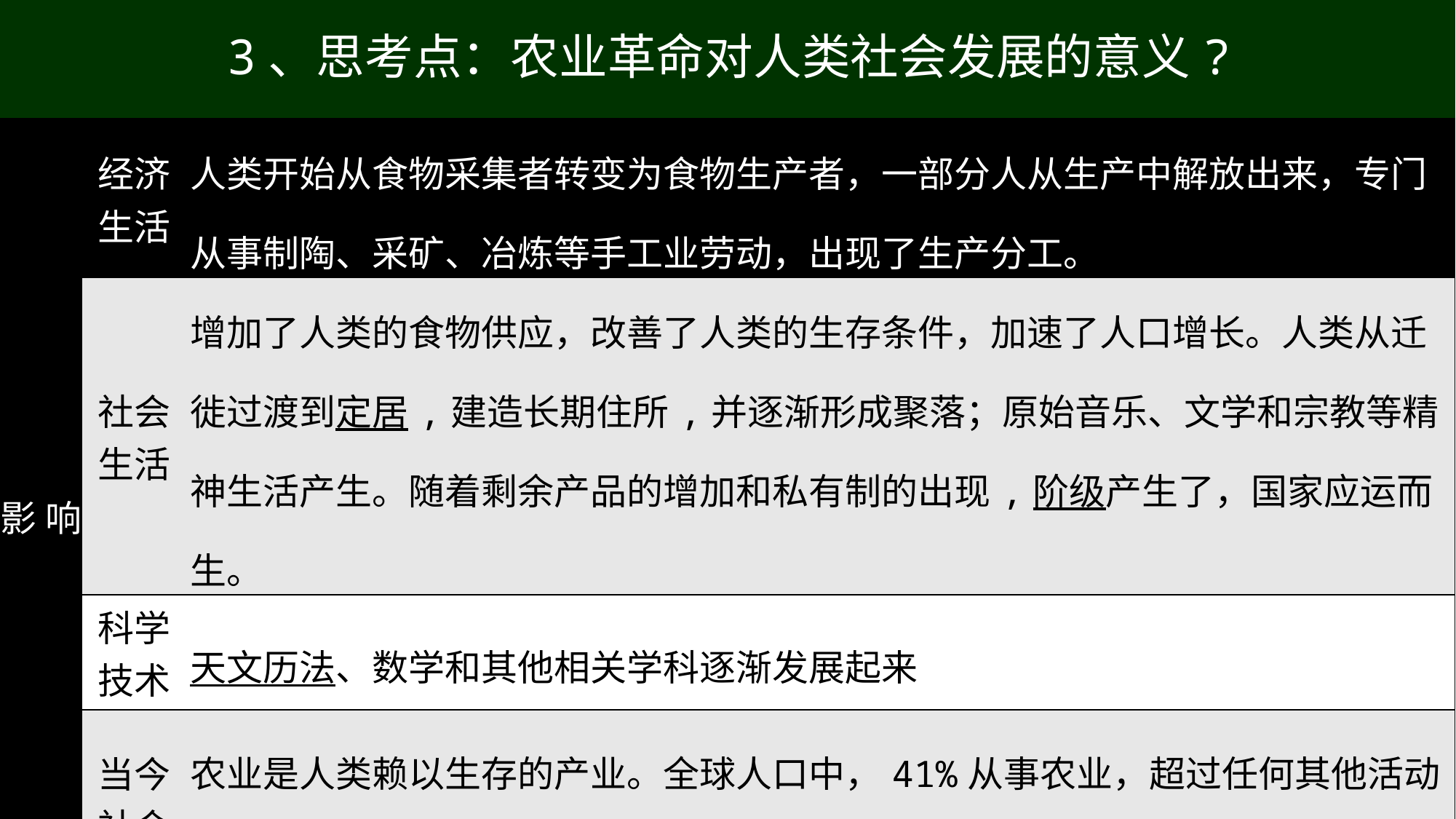

3、思考点：农业革命对人类社会发展的意义?
| 影 响 | 经济 生活 | 人类开始从食物采集者转变为食物生产者，一部分人从生产中解放出来，专门从事制陶、采矿、冶炼等手工业劳动，出现了生产分工。 |
| --- | --- | --- |
|  | 社会 生活 | 增加了人类的食物供应，改善了人类的生存条件，加速了人口增长。人类从迁徙过渡到定居,建造长期住所,并逐渐形成聚落；原始音乐、文学和宗教等精神生活产生。随着剩余产品的增加和私有制的出现,阶级产生了，国家应运而生。 |
|  | 科学技术 | 天文历法、数学和其他相关学科逐渐发展起来 |
|  | 当今 社会 | 农业是人类赖以生存的产业。全球人口中，41%从事农业，超过任何其他活动;农业用地占据了世界上40%的土地。 |